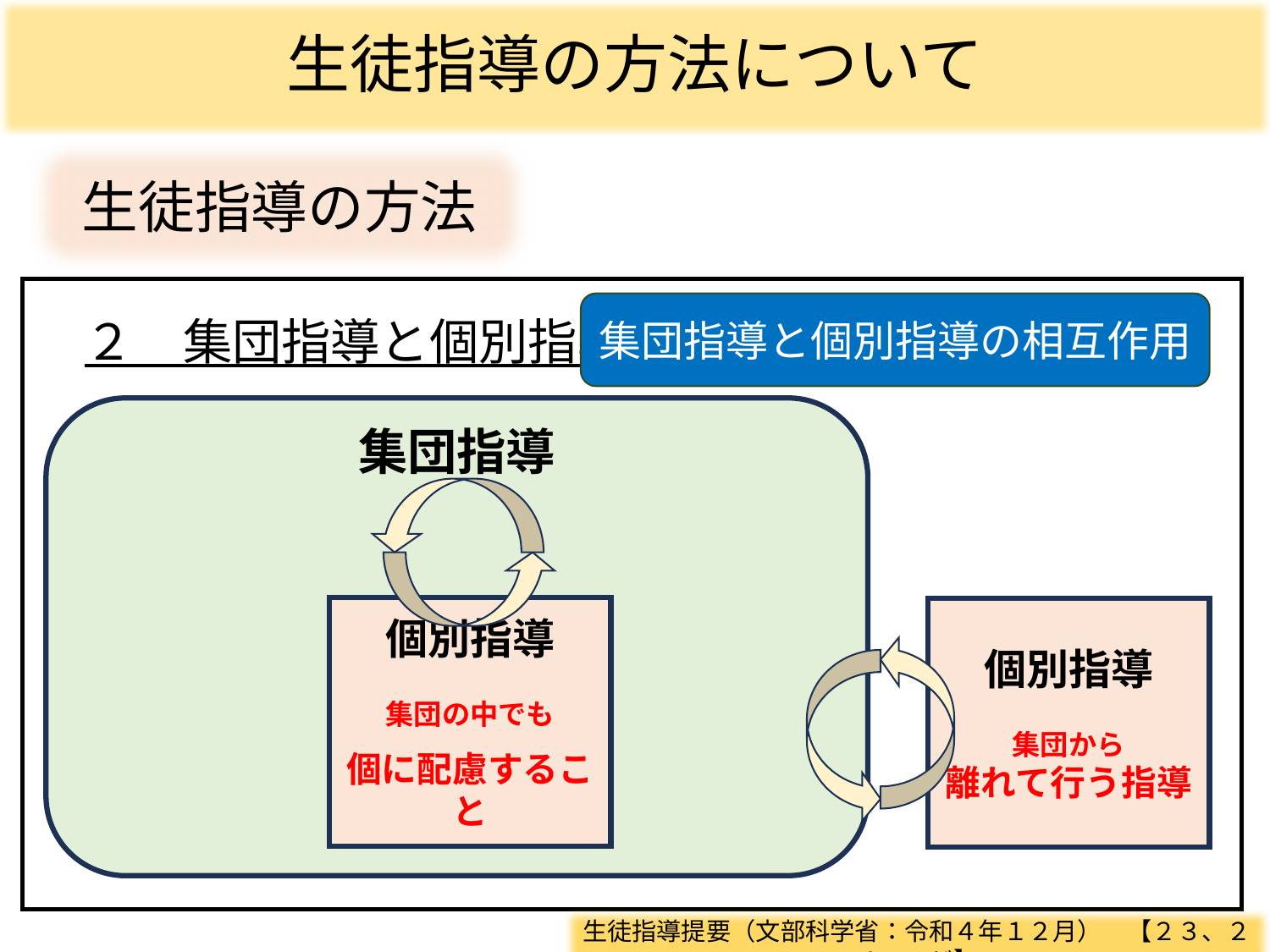

生徒指導の方法について
生徒指導の方法

　２　集団指導と個別指導

集団指導と個別指導の相互作用
集団指導

個別指導

集団の中でも

個に配慮すること
個別指導

集団から
離れて行う指導

生徒指導提要（文部科学省：令和４年１２月）　【２３、２４ページ】